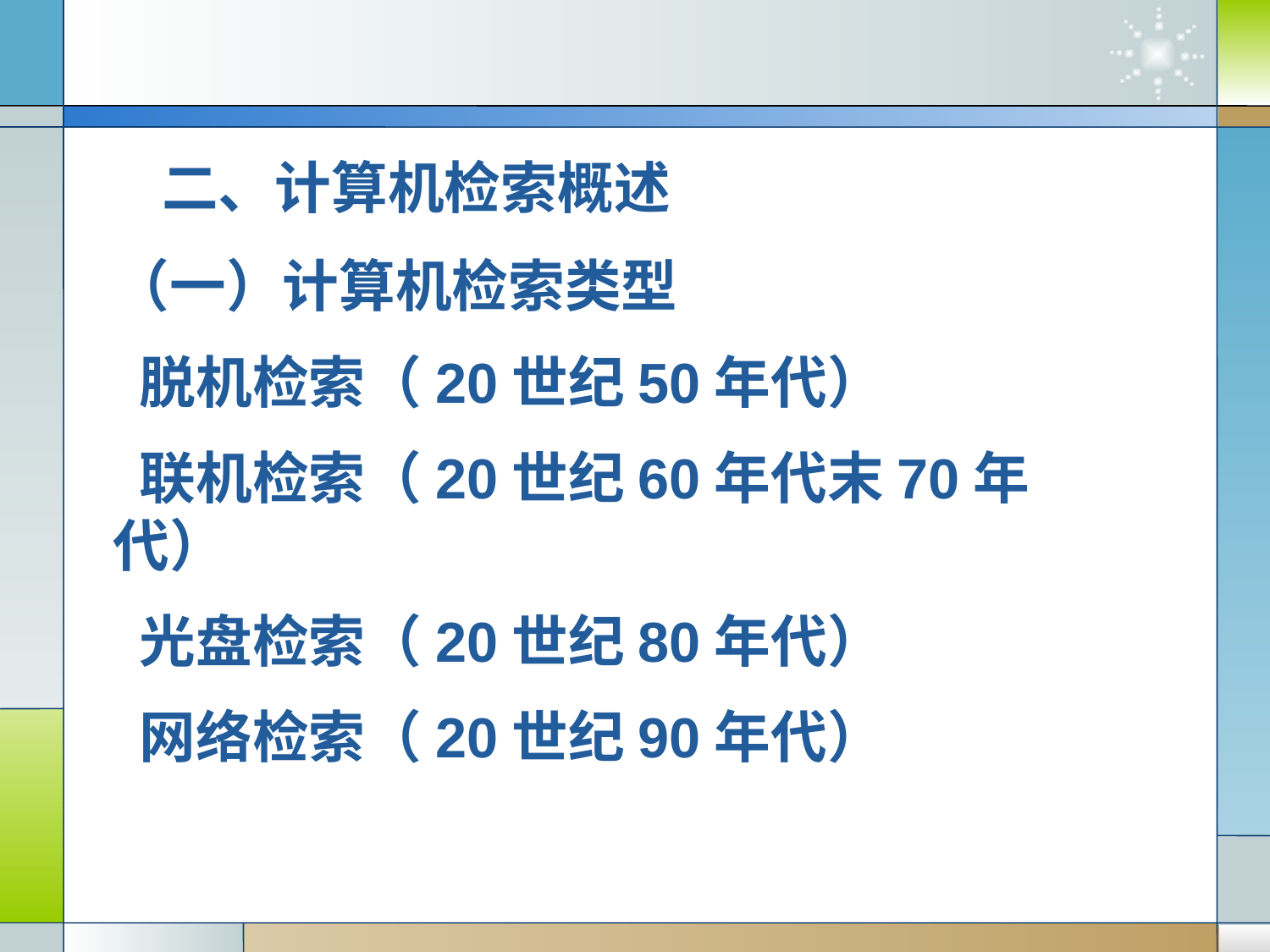

二、计算机检索概述

（一）计算机检索类型
 脱机检索（20世纪50年代）
 联机检索（20世纪60年代末70年代）
 光盘检索（20世纪80年代）
 网络检索（20世纪90年代）